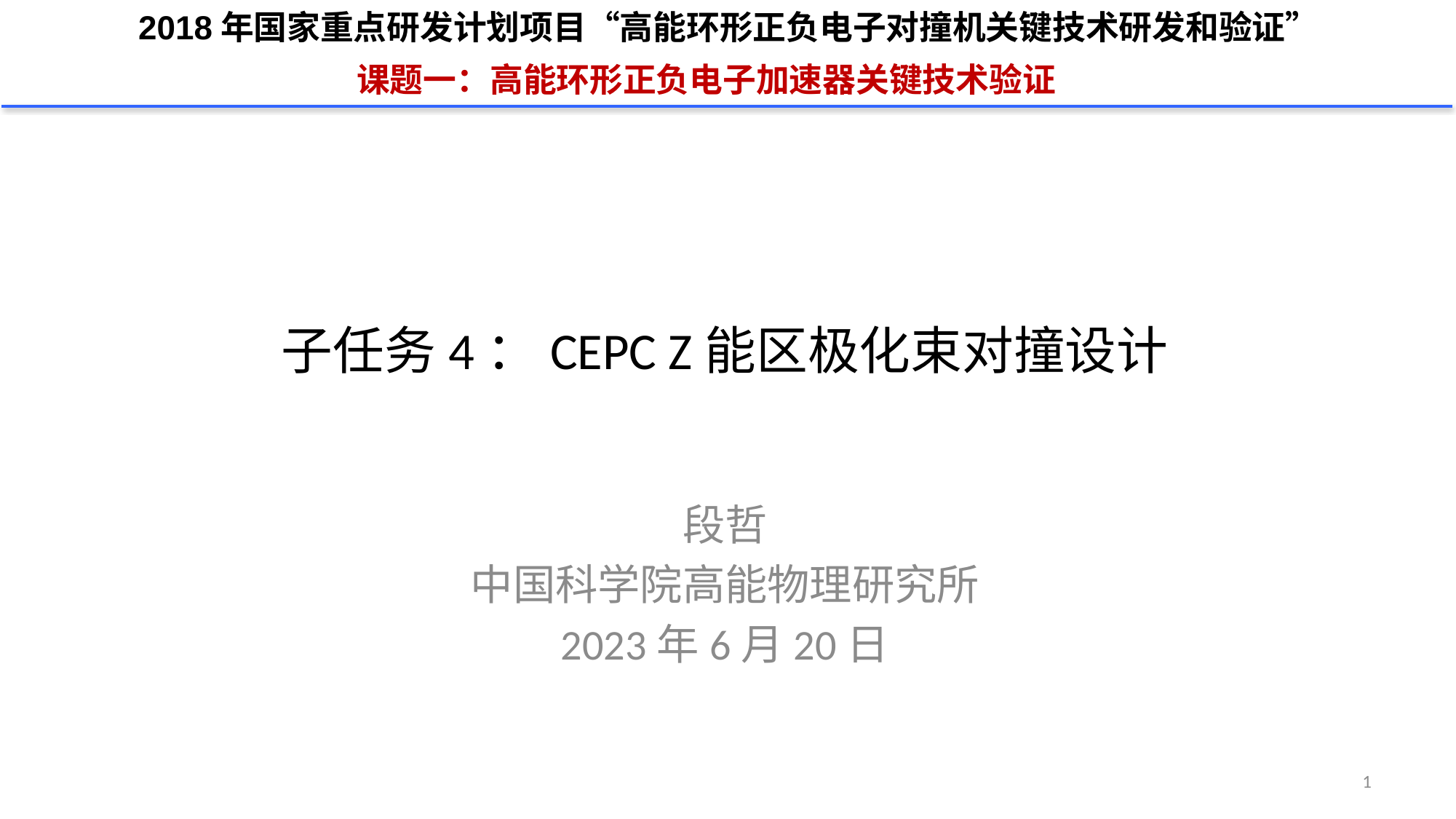

2018年国家重点研发计划项目“高能环形正负电子对撞机关键技术研发和验证”
课题一：高能环形正负电子加速器关键技术验证
# 子任务4：CEPC Z能区极化束对撞设计
段哲
中国科学院高能物理研究所
2023年6月20日
1